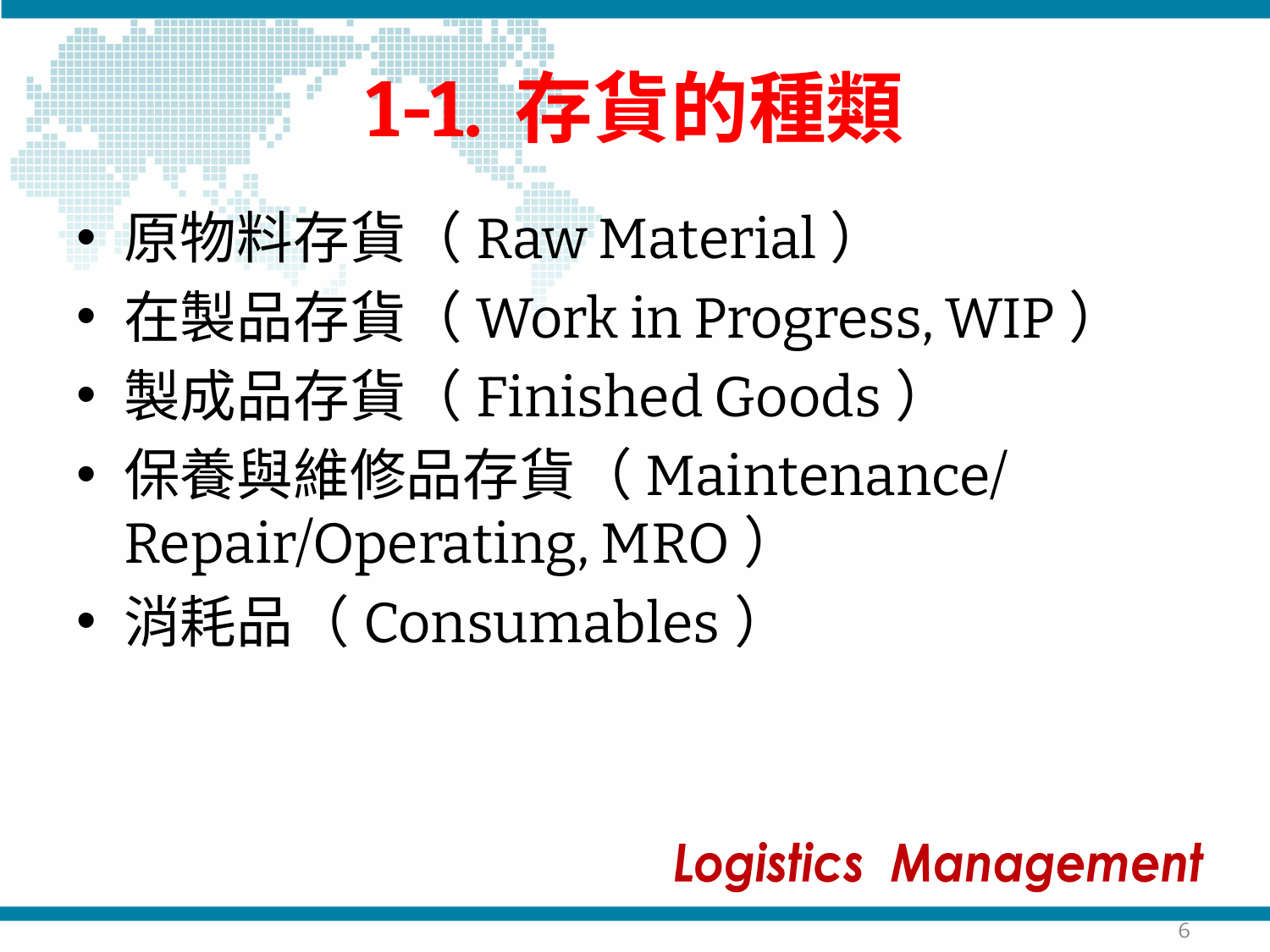

# 1-1. 存貨的種類
原物料存貨（Raw Material）
在製品存貨（Work in Progress, WIP）
製成品存貨（Finished Goods）
保養與維修品存貨（Maintenance/Repair/Operating, MRO）
消耗品（Consumables）
6